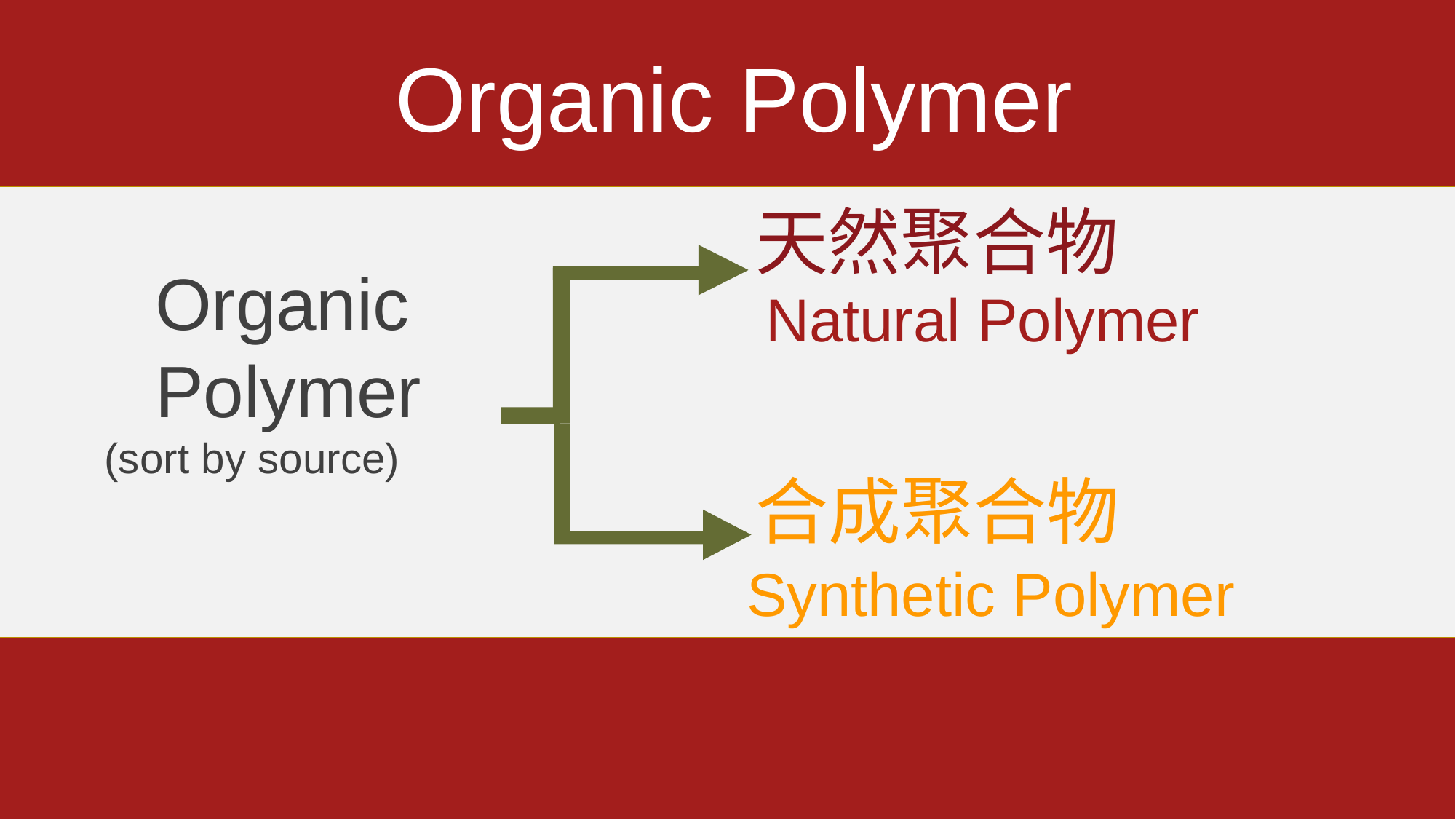

Organic Polymer
天然聚合物

Organic Polymer
Natural Polymer

(sort by source)
合成聚合物
Synthetic Polymer